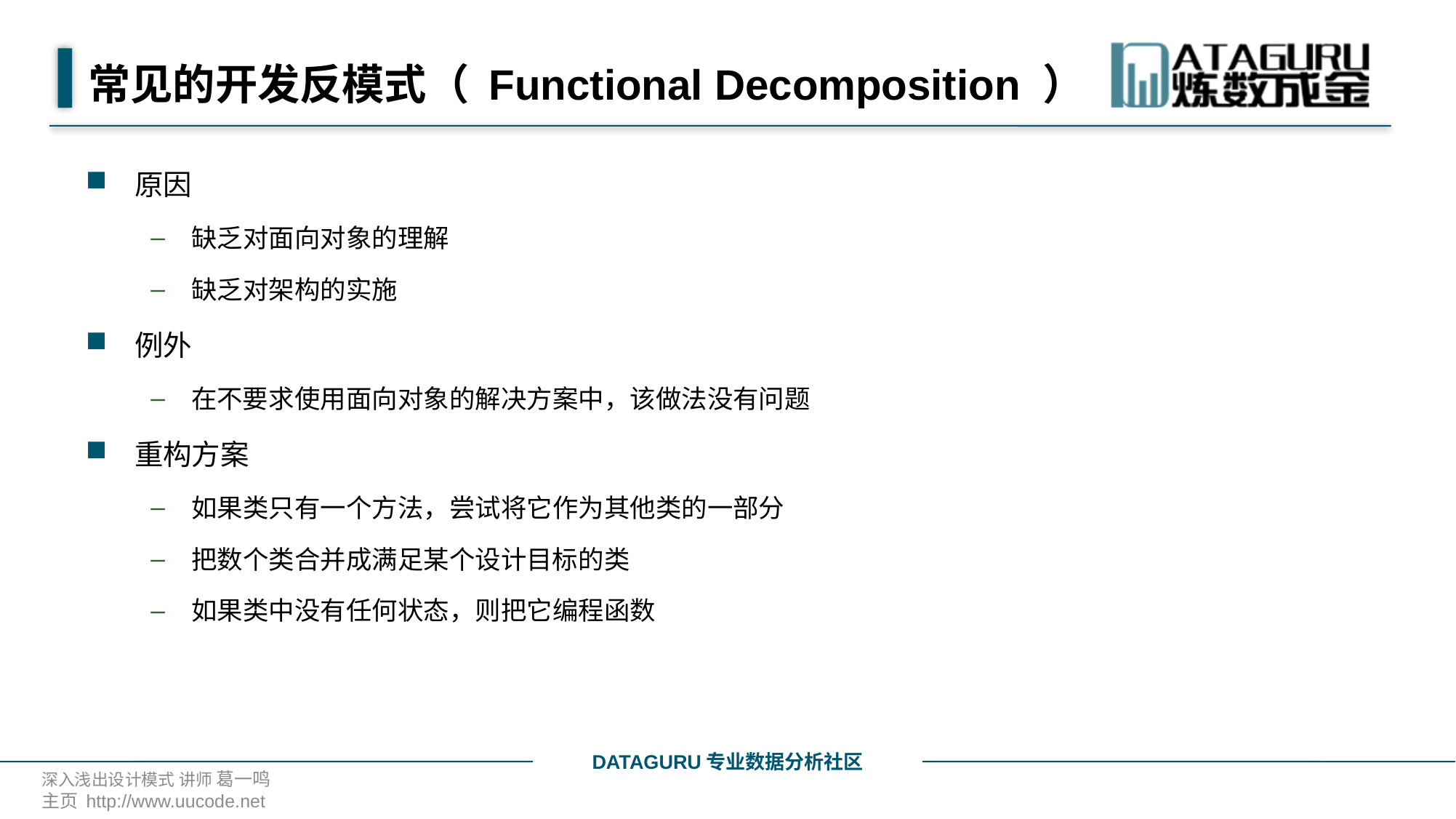

# 常见的开发反模式（ Functional Decomposition ）
原因
缺乏对面向对象的理解
缺乏对架构的实施
例外
在不要求使用面向对象的解决方案中，该做法没有问题
重构方案
如果类只有一个方法，尝试将它作为其他类的一部分
把数个类合并成满足某个设计目标的类
如果类中没有任何状态，则把它编程函数